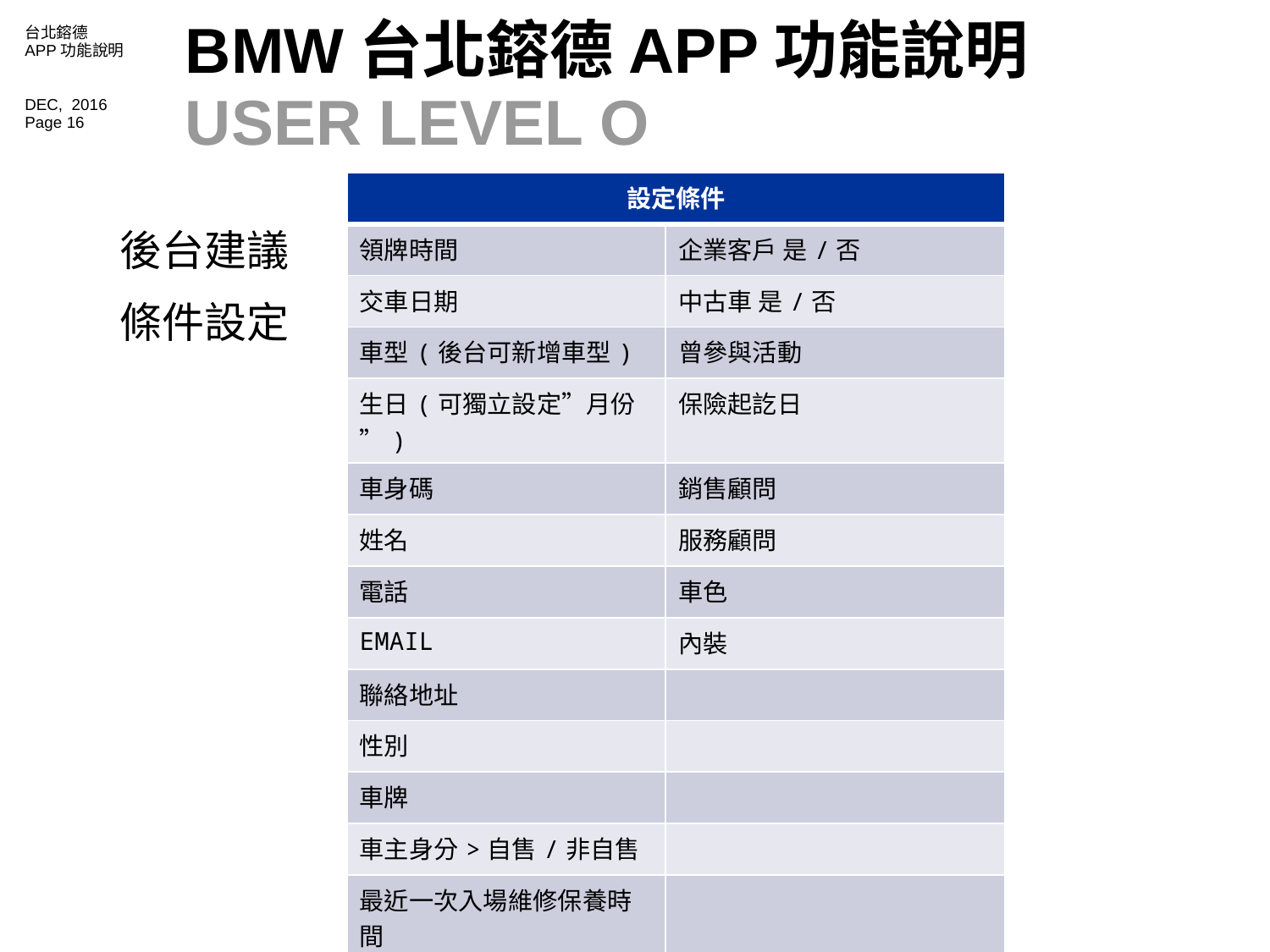

# BMW台北鎔德APP功能說明 USER LEVEL O
| 設定條件 |  |
| --- | --- |
| 領牌時間 | 企業客戶 是/否 |
| 交車日期 | 中古車 是/否 |
| 車型(後台可新增車型) | 曾參與活動 |
| 生日(可獨立設定”月份”) | 保險起訖日 |
| 車身碼 | 銷售顧問 |
| 姓名 | 服務顧問 |
| 電話 | 車色 |
| EMAIL | 內裝 |
| 聯絡地址 |  |
| 性別 |  |
| 車牌 |  |
| 車主身分>自售/非自售 |  |
| 最近一次入場維修保養時間 |  |
後台建議
條件設定